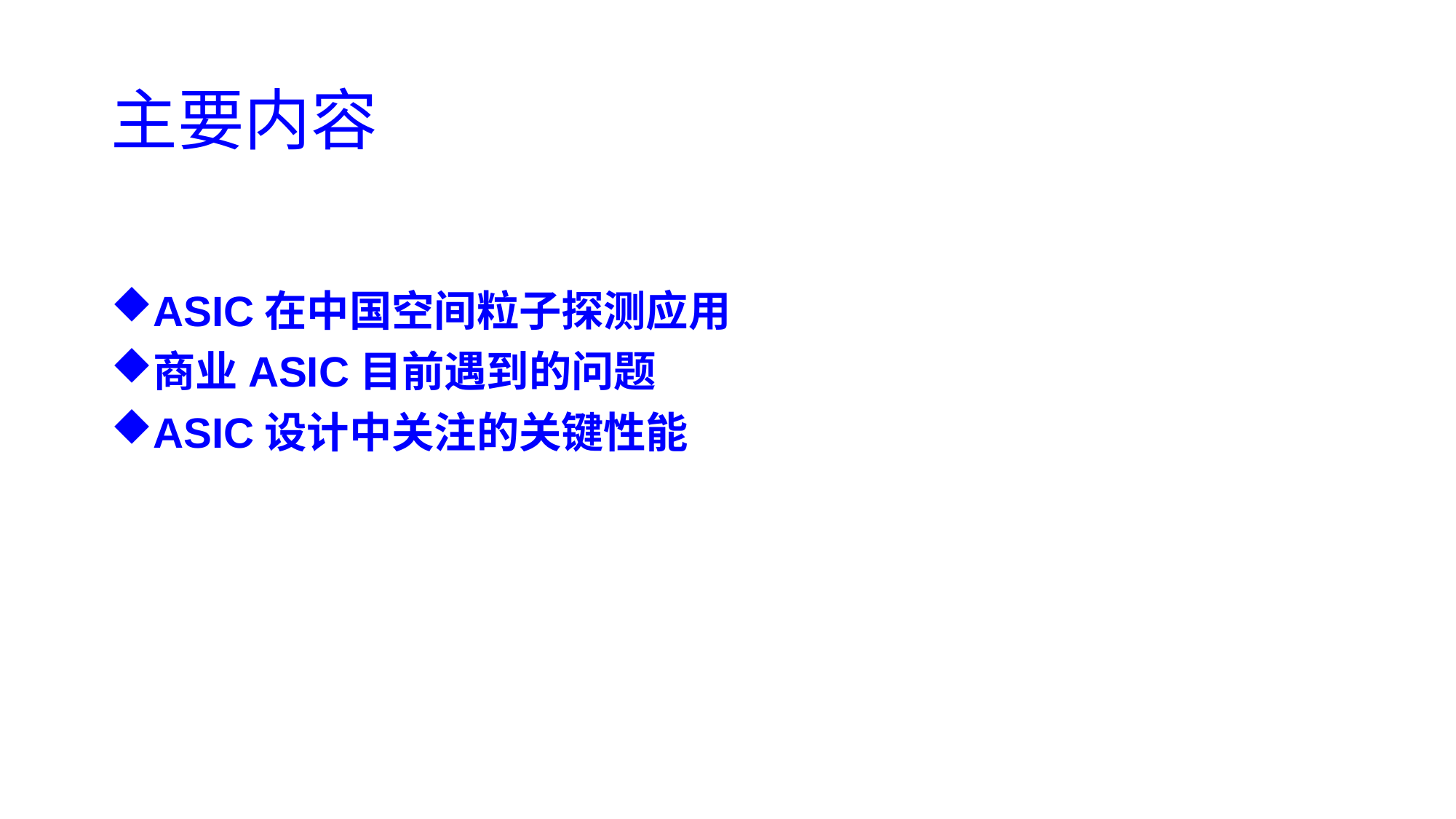

# 主要内容

ASIC在中国空间粒子探测应用
商业ASIC目前遇到的问题
ASIC设计中关注的关键性能